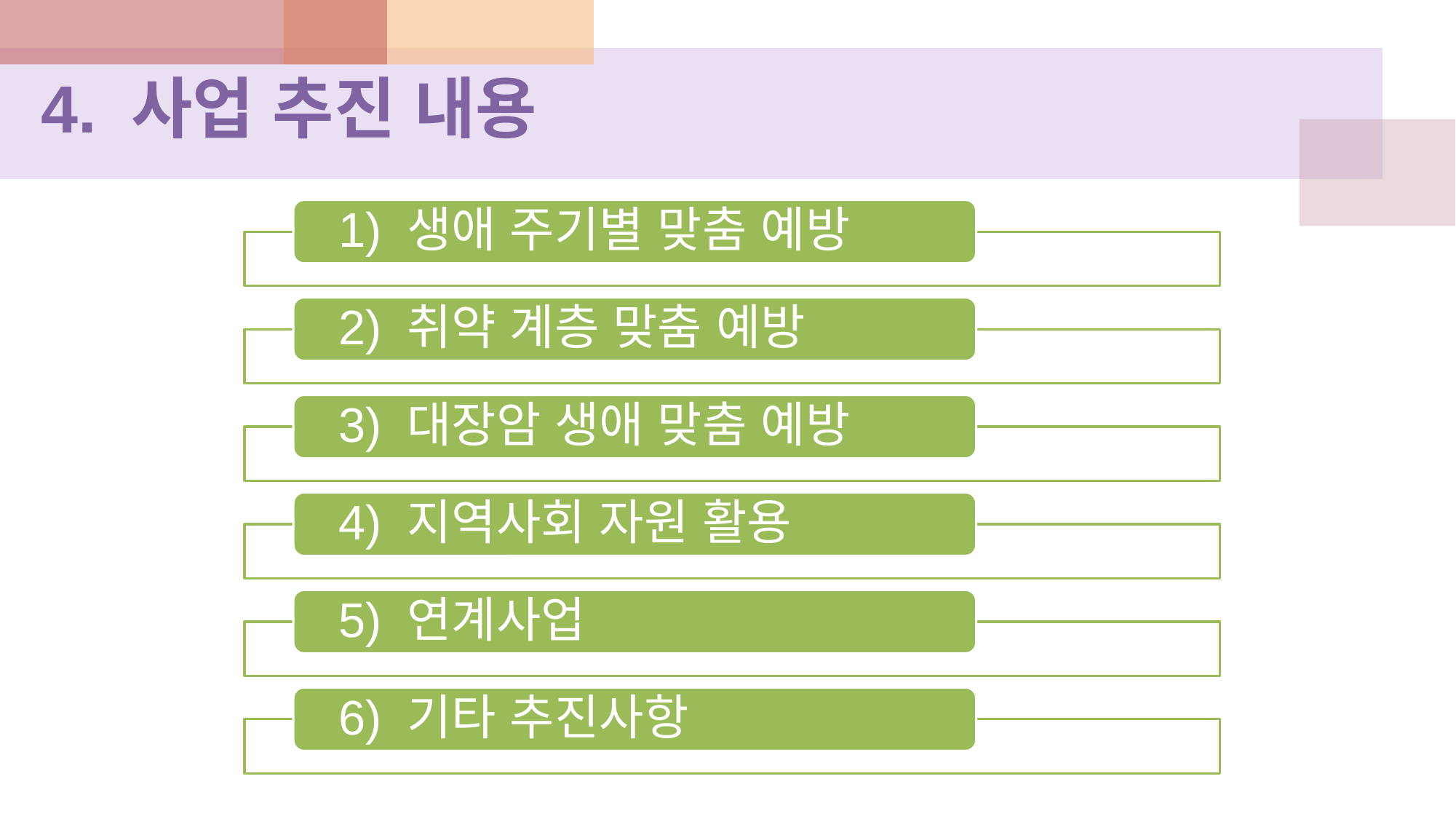

4. 사업 추진 내용
 1) 생애 주기별 맞춤 예방
 2) 취약 계층 맞춤 예방
 3) 대장암 생애 맞춤 예방
 4) 지역사회 자원 활용
 5) 연계사업
 6) 기타 추진사항